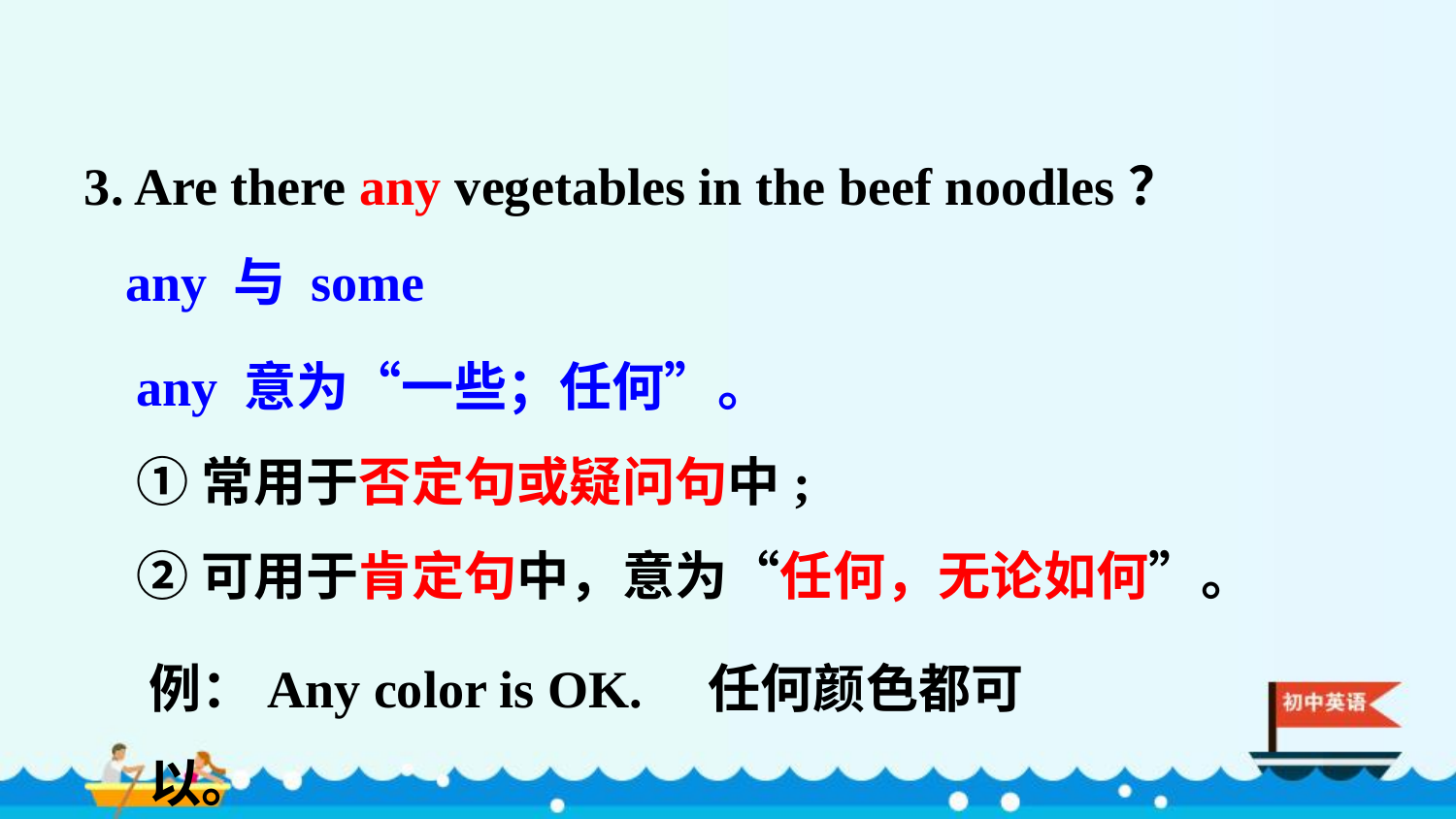

3. Are there any vegetables in the beef noodles？
any 与 some
any 意为“一些；任何”。
①常用于否定句或疑问句中;
②可用于肯定句中，意为“任何，无论如何”。
例：Any color is OK.    任何颜色都可以。